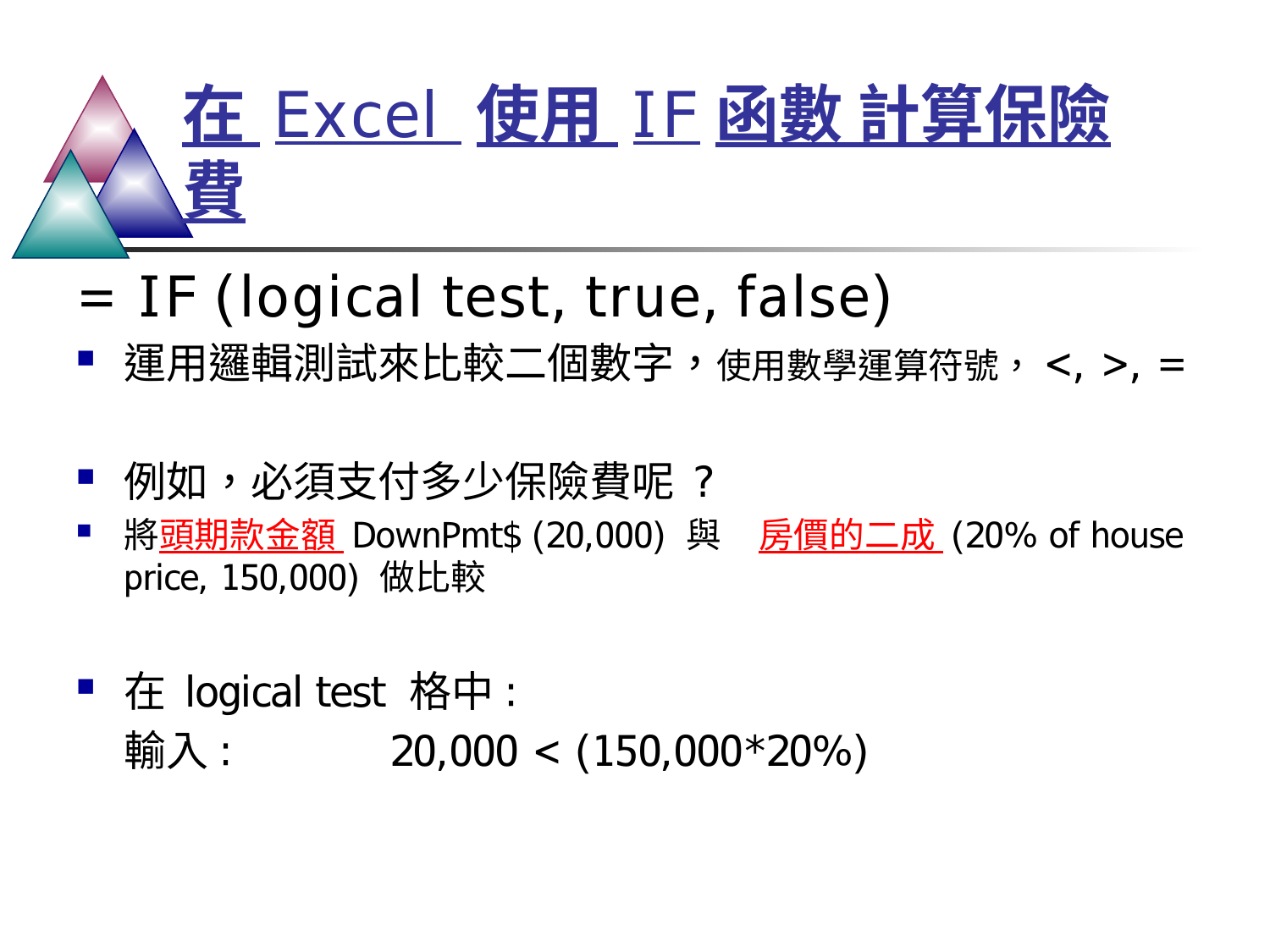

# 在 Excel 使用 IF函數 計算保險費
= IF (logical test, true, false)
運用邏輯測試來比較二個數字，使用數學運算符號，<, >, =

例如，必須支付多少保險費呢 ?
將頭期款金額 DownPmt$ (20,000) 與	房價的二成 (20% of house price, 150,000) 做比較

在 logical test 格中:
	輸入:		 20,000 < (150,000*20%)